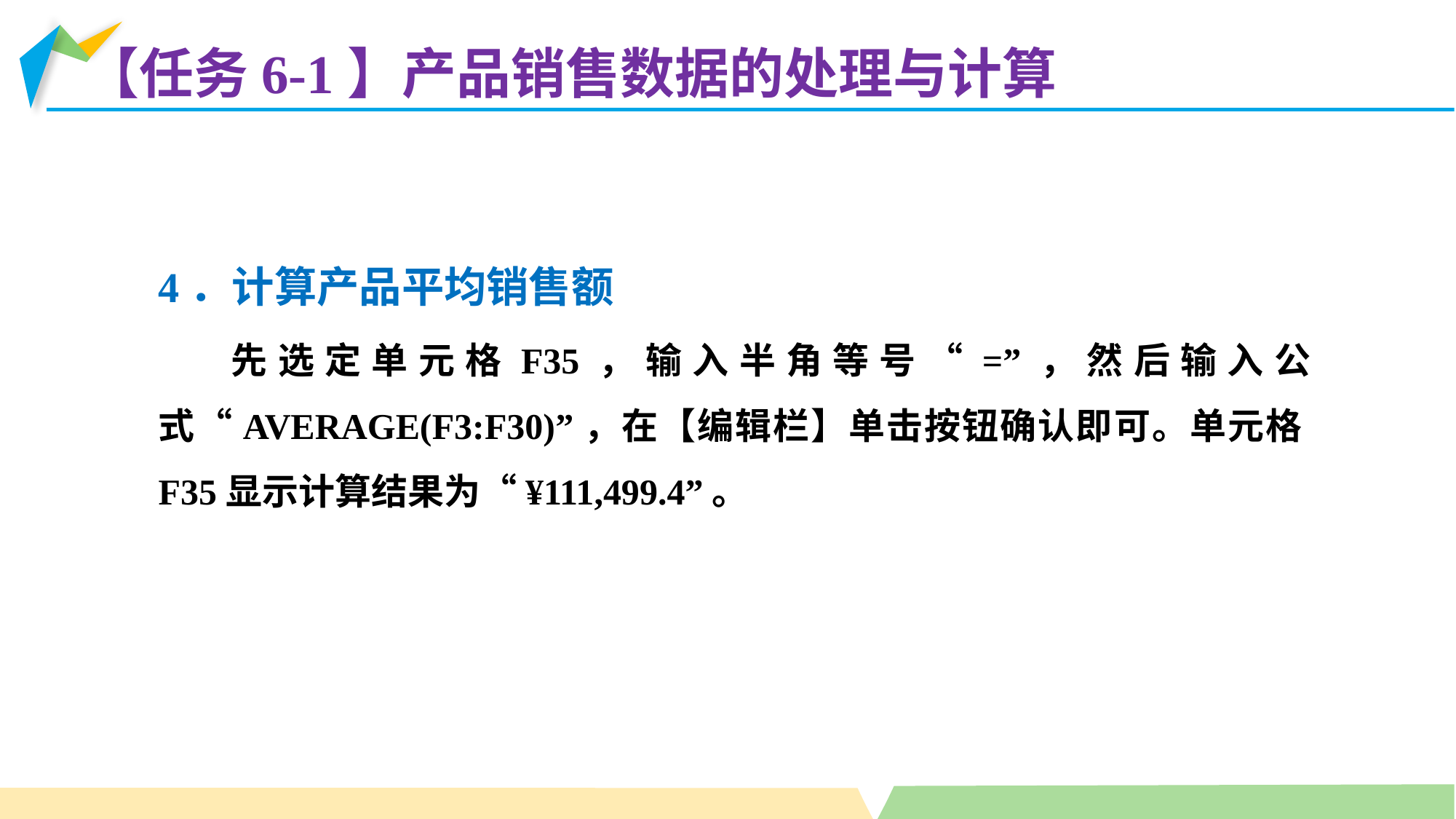

【任务6-1】产品销售数据的处理与计算
4．计算产品平均销售额
先选定单元格F35，输入半角等号“=”，然后输入公式“AVERAGE(F3:F30)”，在【编辑栏】单击按钮确认即可。单元格F35显示计算结果为“¥111,499.4”。